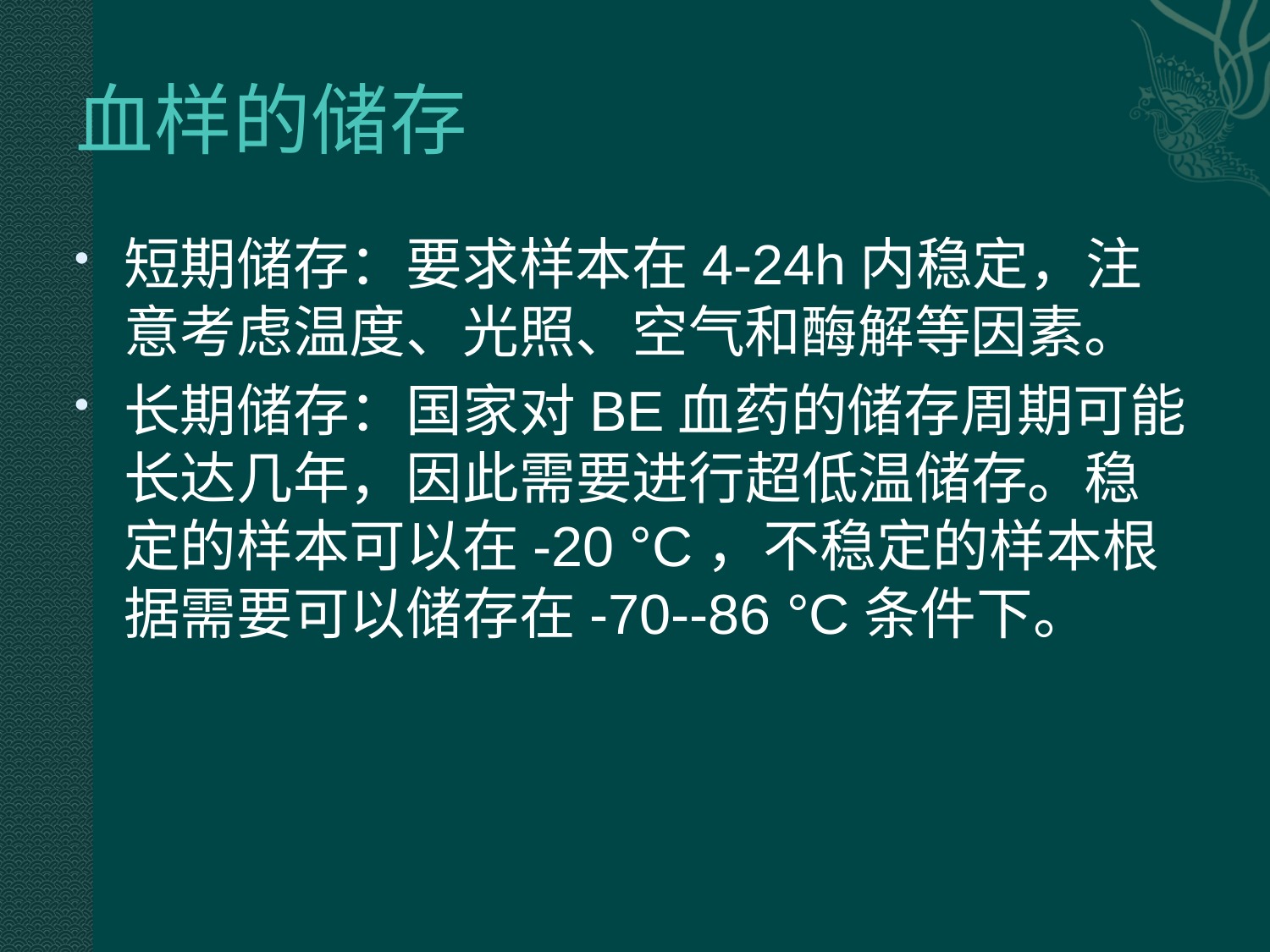

# 血样的储存
短期储存：要求样本在4-24h内稳定，注意考虑温度、光照、空气和酶解等因素。
长期储存：国家对BE血药的储存周期可能长达几年，因此需要进行超低温储存。稳定的样本可以在-20 °C，不稳定的样本根据需要可以储存在-70--86 °C条件下。